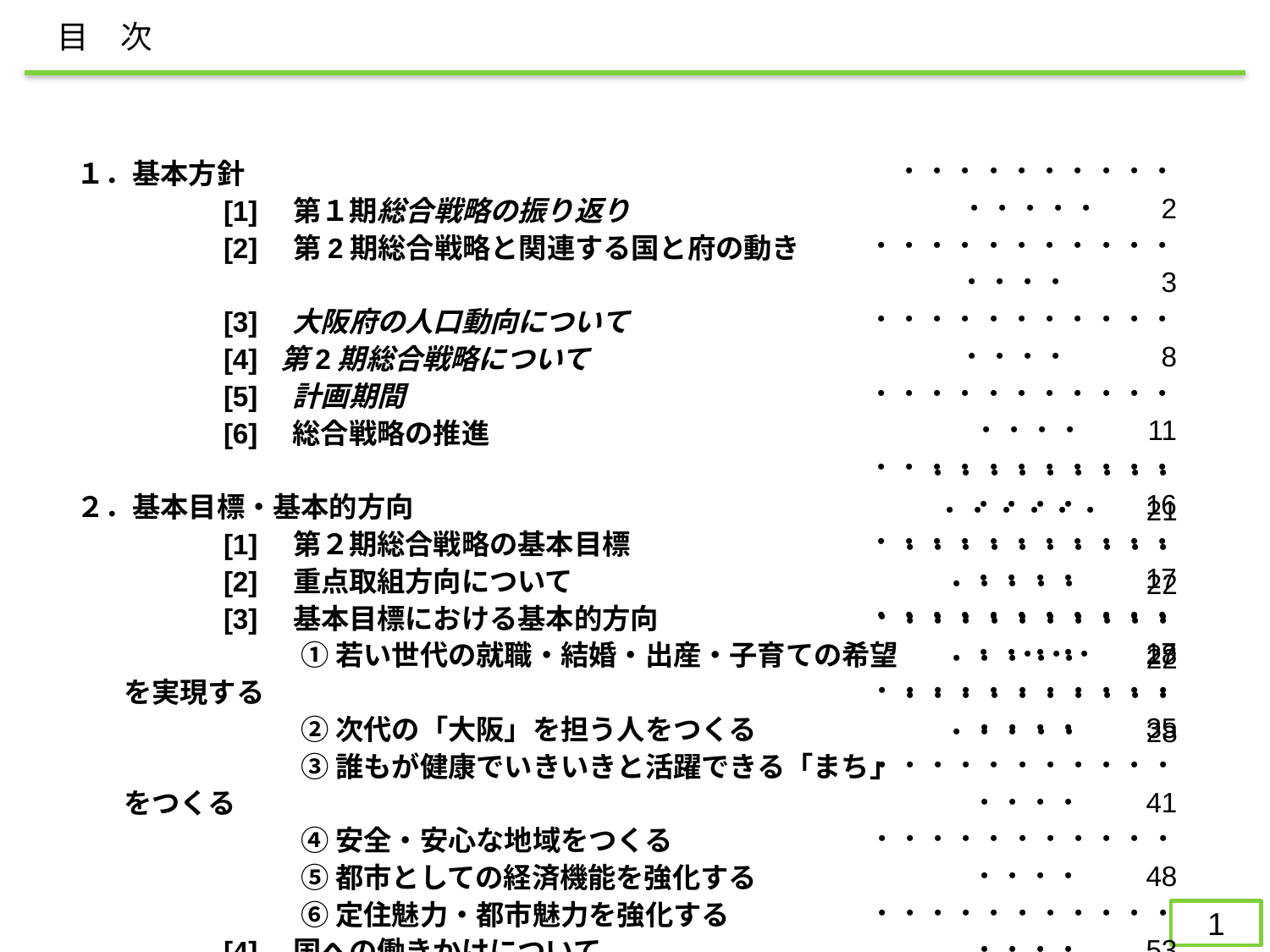

目　次
　・・・・・・・・・・・・・・・  　  2
・・・・・・・・・・・・・・・　　　3
・・・・・・・・・・・・・・・　　　8
・・・・・・・・・・・・・・・　　11
・・・・・・・・・・・・・・・　　16
・・・・・・・・・・・・・・・　　17
・・・・・・・・・・・・・・・　　17
１．基本方針
　　　　　[1]　第１期総合戦略の振り返り
　　　　　[2]　第2期総合戦略と関連する国と府の動き
　　　　　[3]　大阪府の人口動向について
　　　　　[4]  第2期総合戦略について
　　　　　[5]　計画期間
　　　　　[6]　総合戦略の推進

２．基本目標・基本的方向
　　　　　[1]　第２期総合戦略の基本目標
　　　　　[2]　重点取組方向について
　　　　　[3]　基本目標における基本的方向
　　　　　　　　① 若い世代の就職・結婚・出産・子育ての希望を実現する
　　　　　　　　② 次代の「大阪」を担う人をつくる
　　　　　　　　③ 誰もが健康でいきいきと活躍できる「まち」をつくる
　　　　　　　　④ 安全・安心な地域をつくる
　　　　　　　　⑤ 都市としての経済機能を強化する
　　　　　　　　⑥ 定住魅力・都市魅力を強化する
　　　　　[4]　国への働きかけについて
　・・・・・・・・・・・・・・・　 21
・・・・・・・・・・・・・・・　　22
・・・・・・・・・・・・・・・　　22
・・・・・・・・・・・・・・・　　28
・・・・・・・・・・・・・・　  28
・・・・・・・・・・・・・・・　　35
・・・・・・・・・・・・・・・　　41
・・・・・・・・・・・・・・・　　48
・・・・・・・・・・・・・・・　　53
・・・・・・・・・・・・・・・　　66
・・・・・・・・・・・・・・・　　74
1